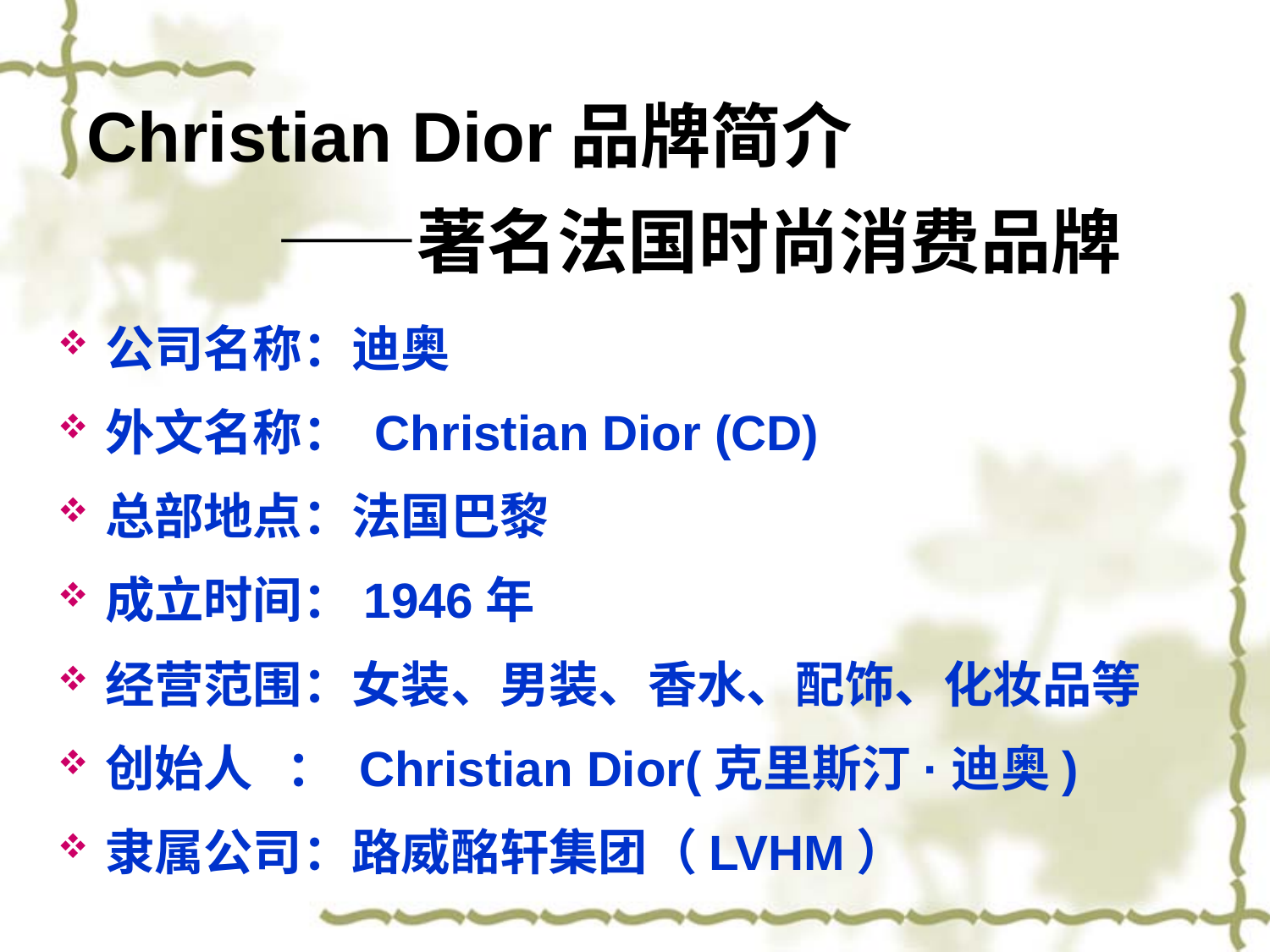

# Christian Dior品牌简介 ——著名法国时尚消费品牌
公司名称：迪奥
外文名称： Christian Dior (CD)
总部地点：法国巴黎
成立时间：1946年
经营范围：女装、男装、香水、配饰、化妆品等
创始人   ： Christian Dior(克里斯汀·迪奥)
隶属公司：路威酩轩集团（LVHM）